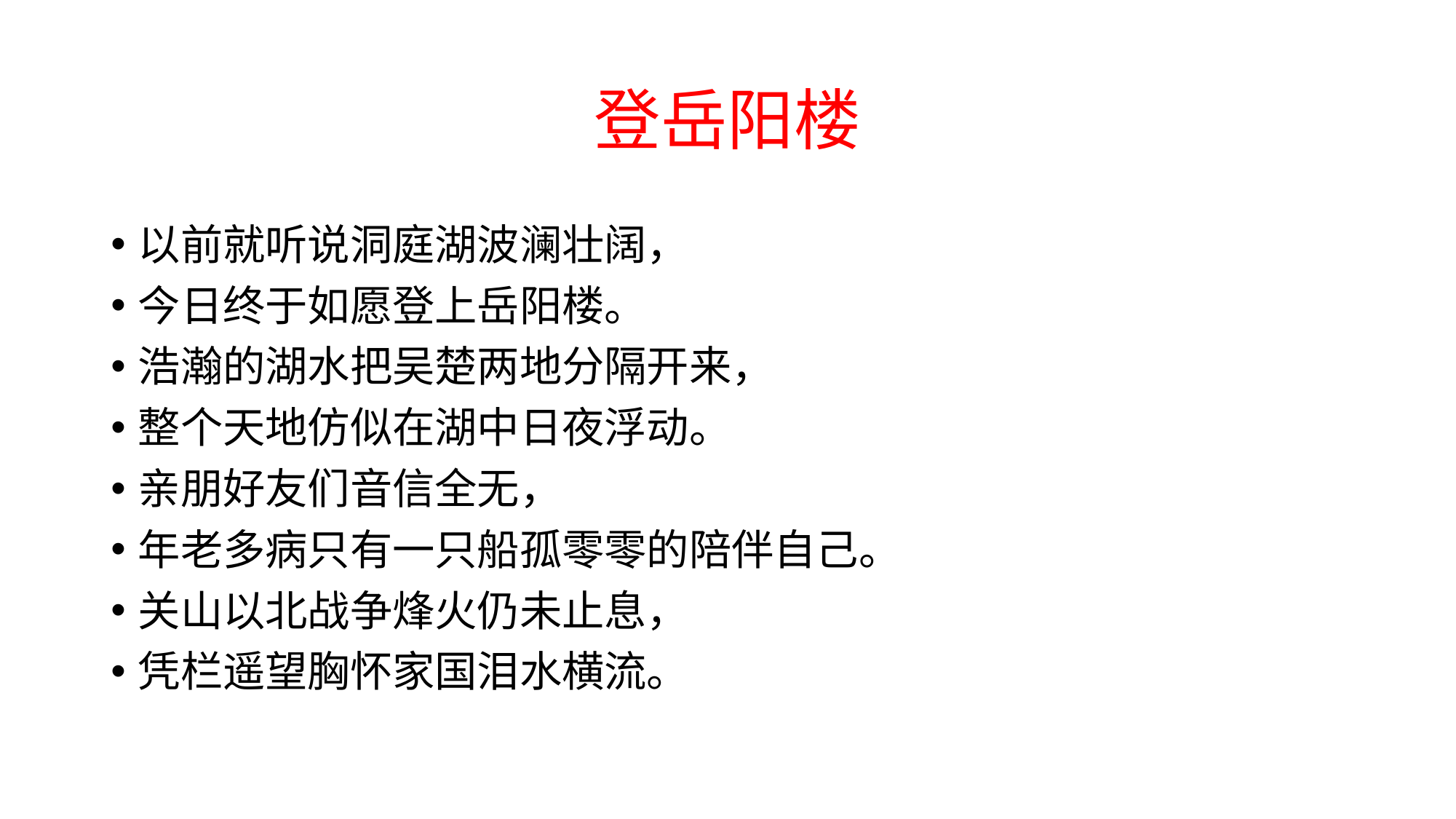

# 登岳阳楼
以前就听说洞庭湖波澜壮阔，
今日终于如愿登上岳阳楼。
浩瀚的湖水把吴楚两地分隔开来，
整个天地仿似在湖中日夜浮动。
亲朋好友们音信全无，
年老多病只有一只船孤零零的陪伴自己。
关山以北战争烽火仍未止息，
凭栏遥望胸怀家国泪水横流。